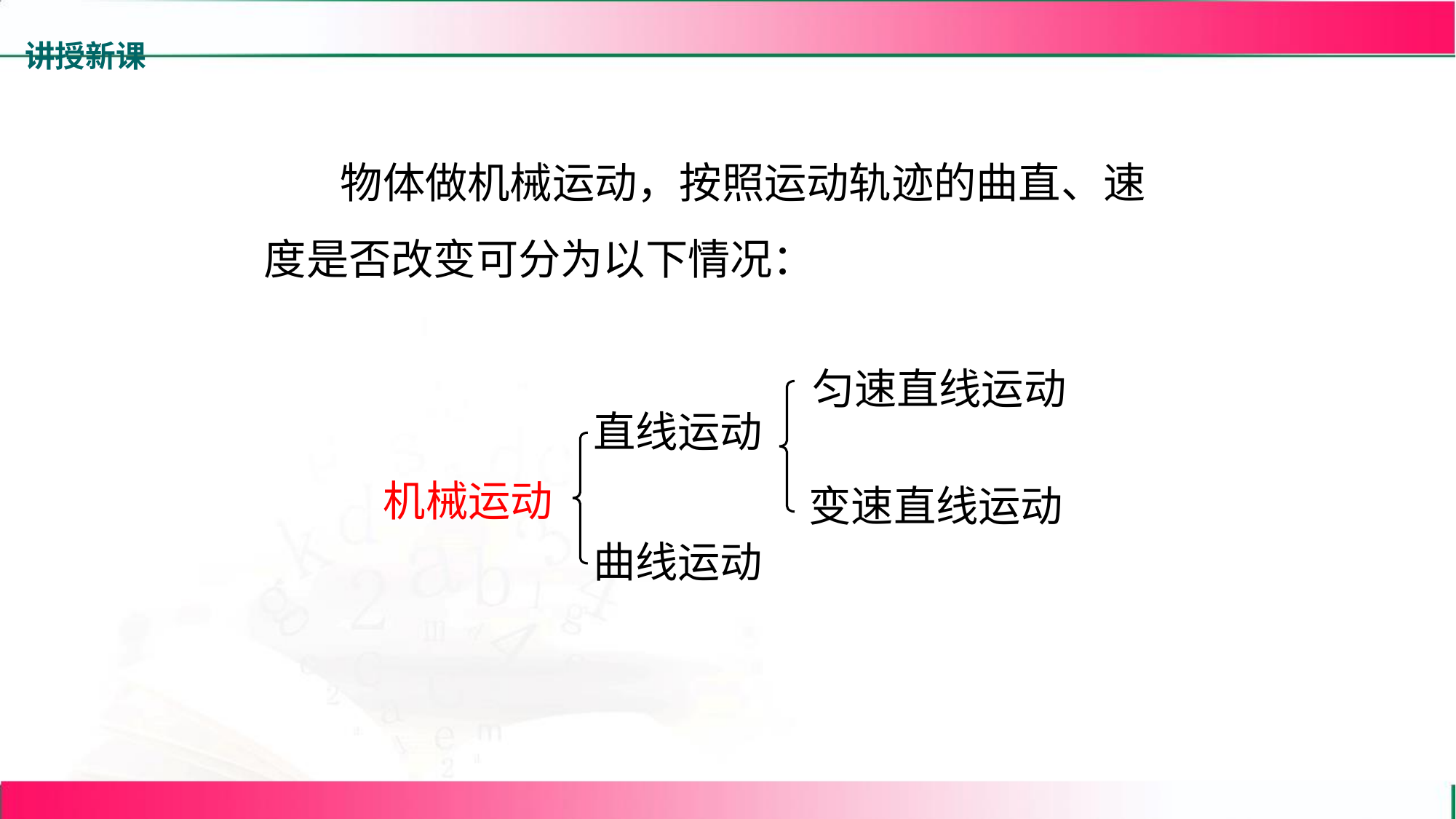

讲授新课
       物体做机械运动，按照运动轨迹的曲直、速度是否改变可分为以下情况：
匀速直线运动

直线运动

机械运动
变速直线运动
曲线运动